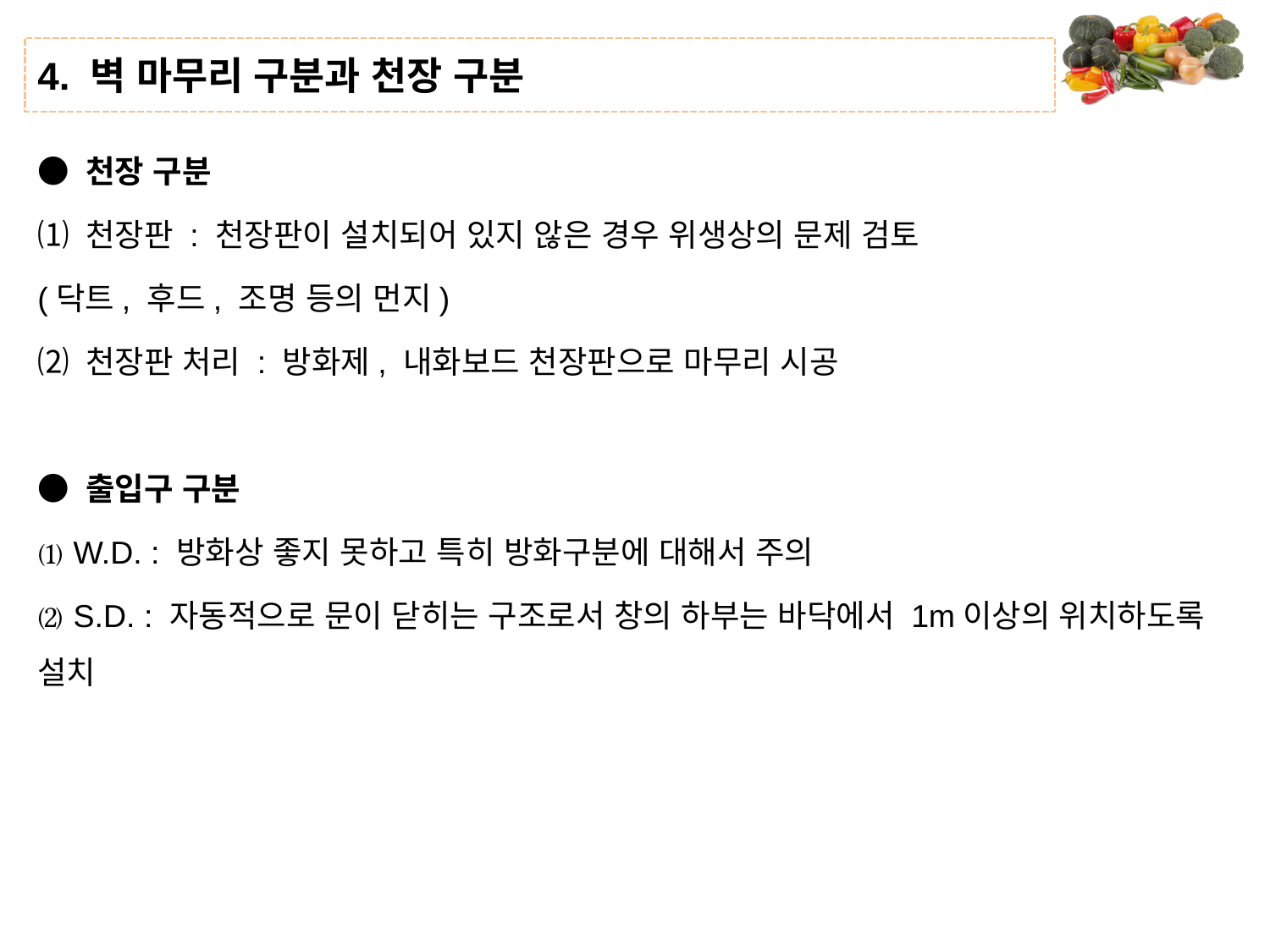

# 4. 벽 마무리 구분과 천장 구분
● 천장 구분
⑴ 천장판 : 천장판이 설치되어 있지 않은 경우 위생상의 문제 검토
(닥트, 후드, 조명 등의 먼지)
⑵ 천장판 처리 : 방화제, 내화보드 천장판으로 마무리 시공

● 출입구 구분
⑴ W.D. : 방화상 좋지 못하고 특히 방화구분에 대해서 주의
⑵ S.D. : 자동적으로 문이 닫히는 구조로서 창의 하부는 바닥에서 1m이상의 위치하도록 설치